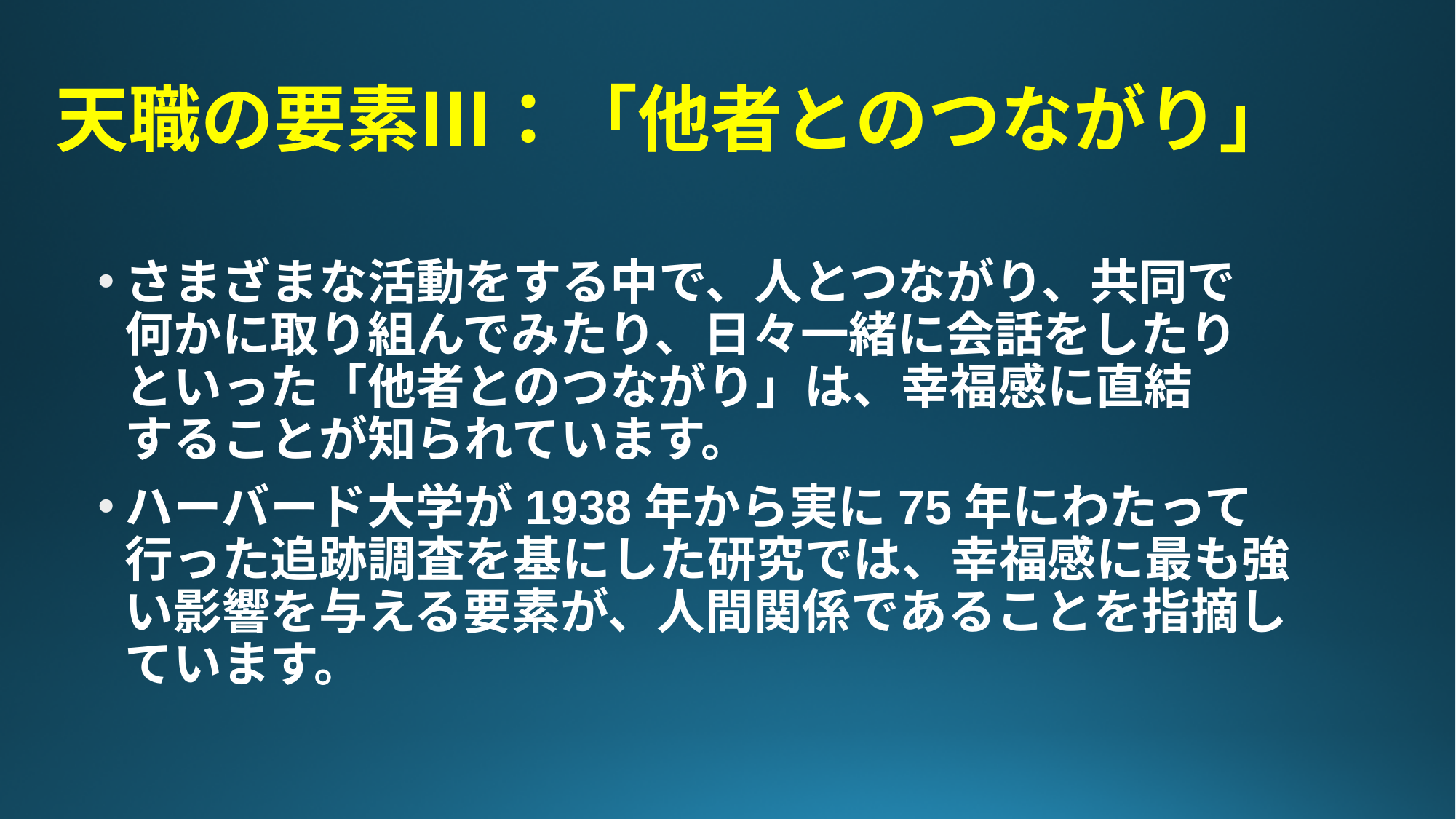

# 天職の要素Ⅲ：「他者とのつながり」
さまざまな活動をする中で、人とつながり、共同で　何かに取り組んでみたり、日々一緒に会話をしたり　といった「他者とのつながり」は、幸福感に直結　　することが知られています。
ハーバード大学が1938年から実に75年にわたって行った追跡調査を基にした研究では、幸福感に最も強い影響を与える要素が、人間関係であることを指摘しています。